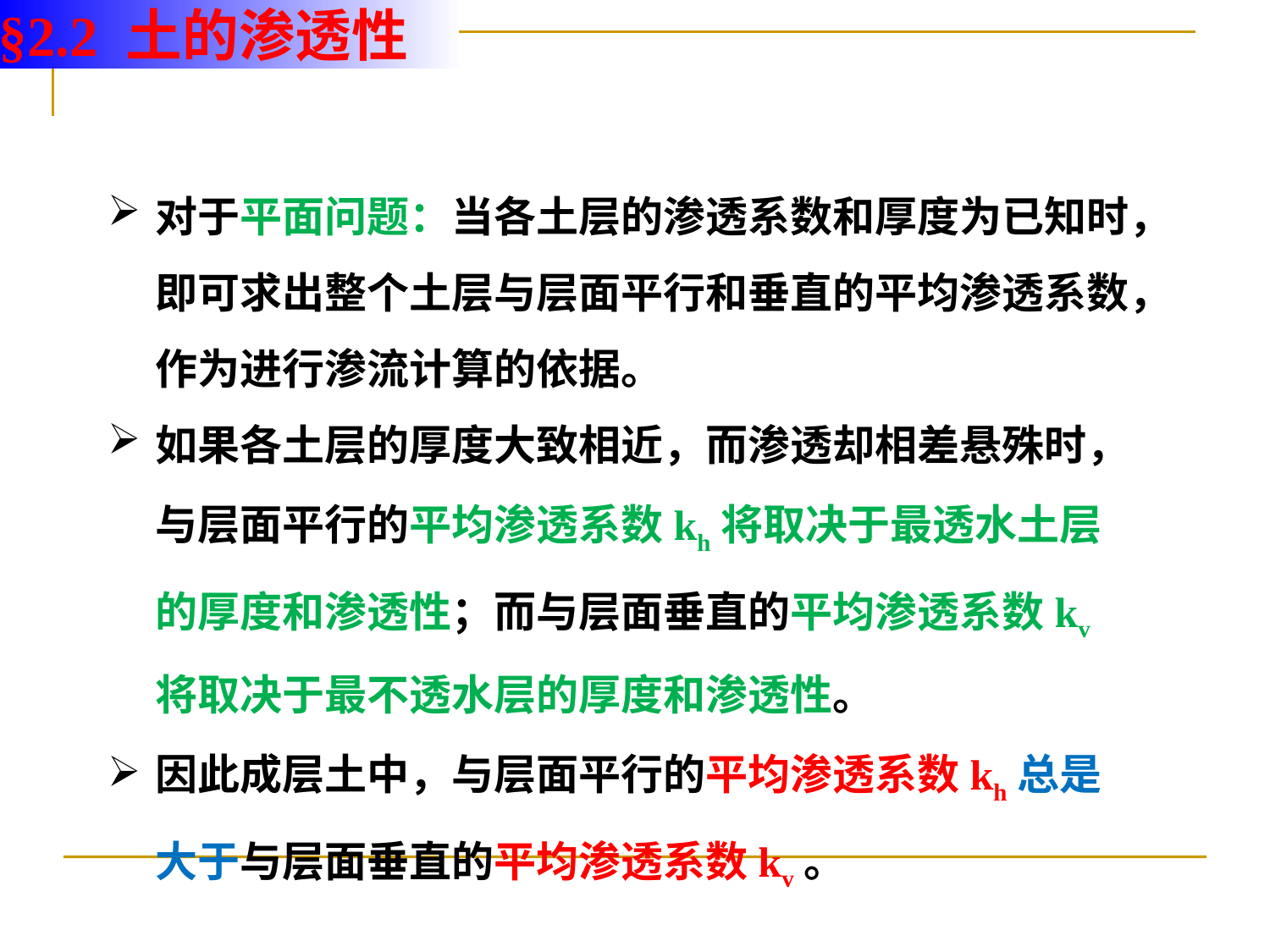

§2.2 土的渗透性
对于平面问题：当各土层的渗透系数和厚度为已知时，即可求出整个土层与层面平行和垂直的平均渗透系数，作为进行渗流计算的依据。
如果各土层的厚度大致相近，而渗透却相差悬殊时，与层面平行的平均渗透系数kh将取决于最透水土层的厚度和渗透性；而与层面垂直的平均渗透系数kv将取决于最不透水层的厚度和渗透性。
因此成层土中，与层面平行的平均渗透系数kh总是大于与层面垂直的平均渗透系数kv。